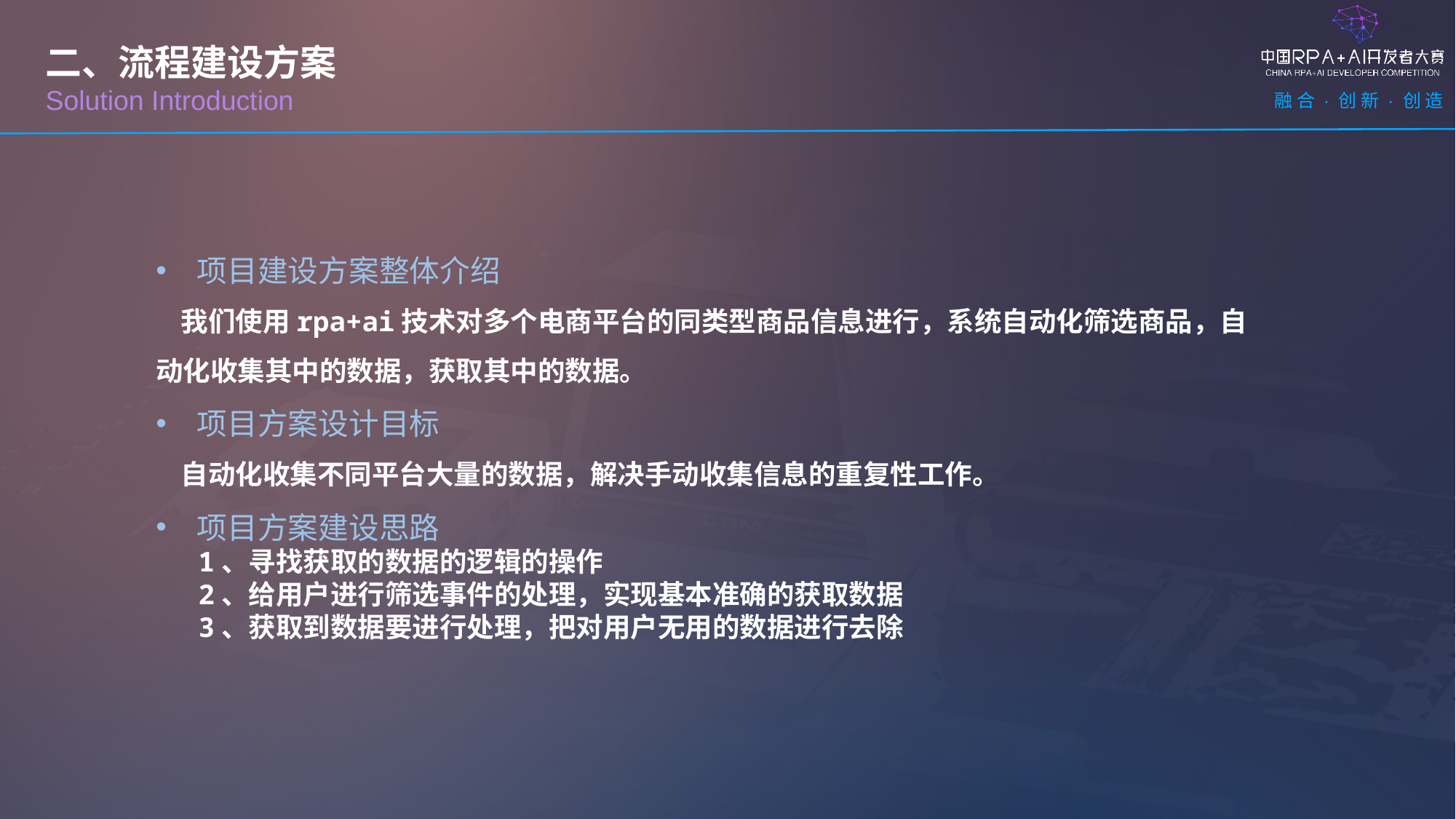

二、流程建设方案
Solution Introduction

项目建设方案整体介绍
   我们使用rpa+ai技术对多个电商平台的同类型商品信息进行，系统自动化筛选商品，自动化收集其中的数据，获取其中的数据。
项目方案设计目标
   自动化收集不同平台大量的数据，解决手动收集信息的重复性工作。
项目方案建设思路
1、寻找获取的数据的逻辑的操作
2、给用户进行筛选事件的处理，实现基本准确的获取数据
3、获取到数据要进行处理，把对用户无用的数据进行去除